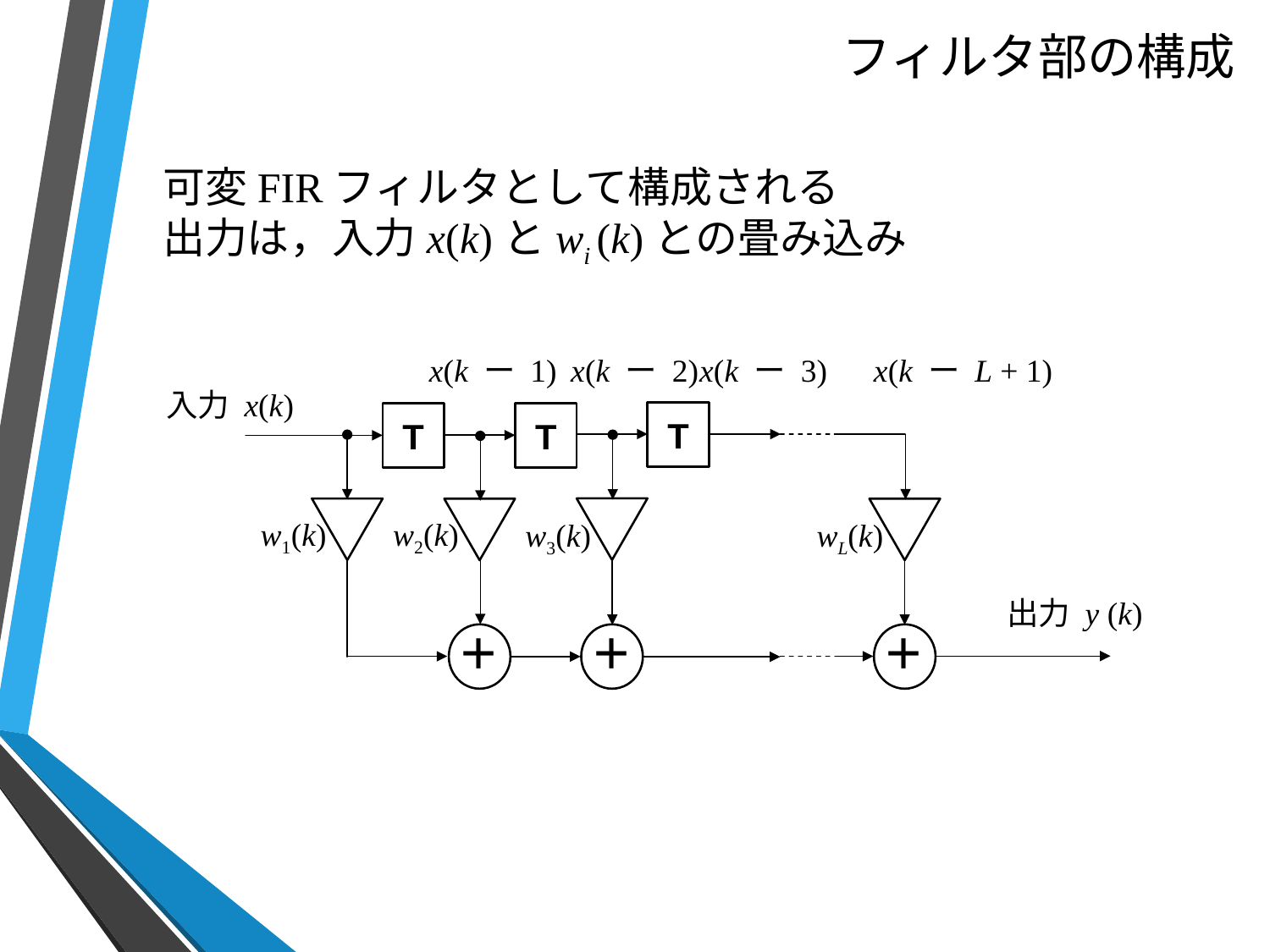

# フィルタ部の構成
可変FIRフィルタとして構成される
出力は，入力x(k)とwi (k)との畳み込み
x(k ー 1)
x(k ー 3)
x(k ー L + 1)
x(k ー 2)
入力 x(k)
T
T
T

w1(k)
w2(k)
w3(k)
wL(k)
出力 y (k)
＋
＋
＋